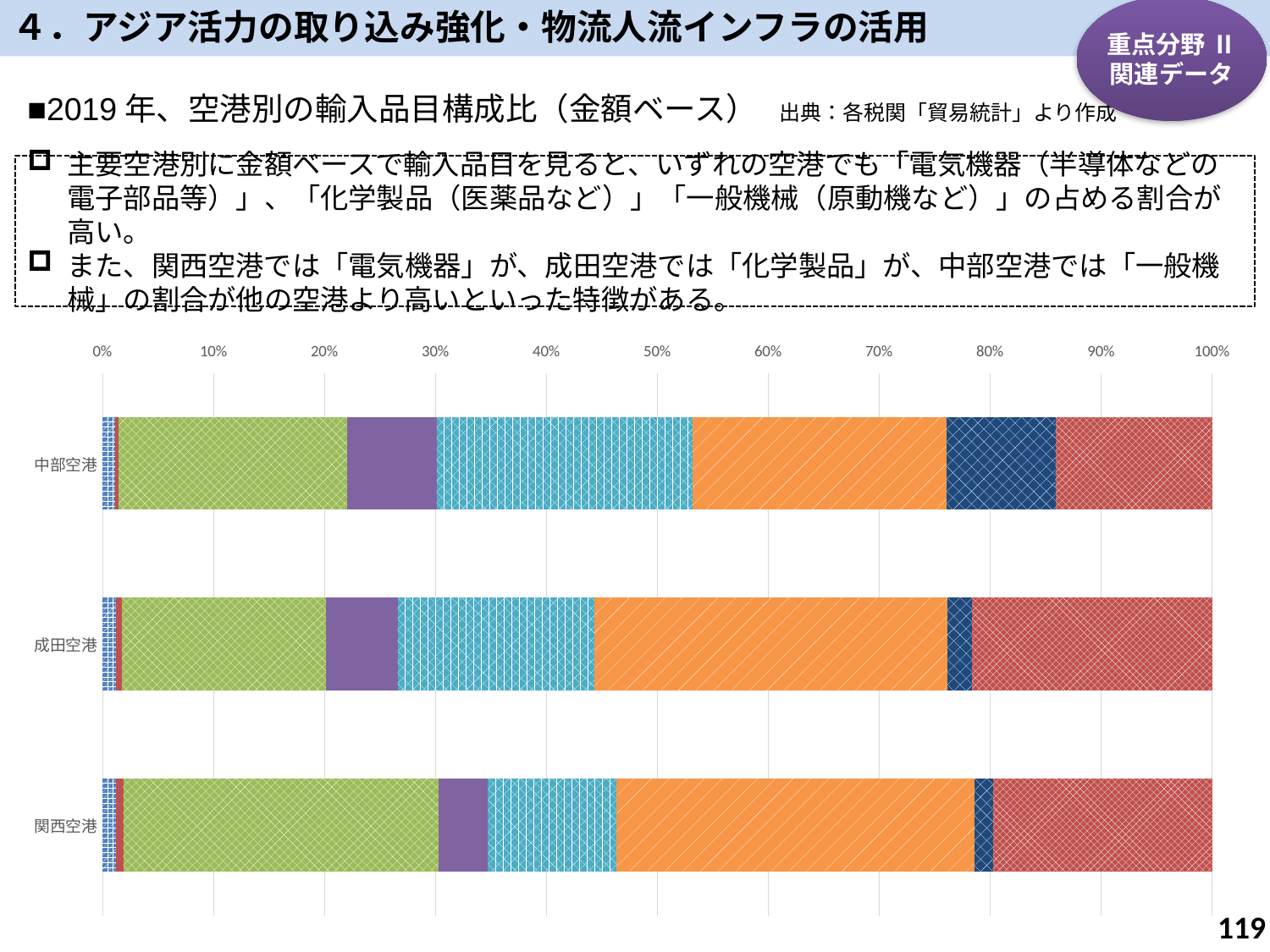

４．アジア活力の取り込み強化・物流人流インフラの活用
重点分野 Ⅱ
関連データ
■2019年、空港別の輸入品目構成比（金額ベース）　出典：各税関「貿易統計」より作成
主要空港別に金額ベースで輸入品目を見ると、いずれの空港でも「電気機器（半導体などの電子部品等）」、「化学製品（医薬品など）」「一般機械（原動機など）」の占める割合が高い。
また、関西空港では「電気機器」が、成田空港では「化学製品」が、中部空港では「一般機械」の割合が他の空港より高いといった特徴がある。

### Chart

| Category |   食料品 |   鉱物性燃料・原料品 |   化学製品 |   原料別製品 |   一般機械 |   電気機器 |   輸送用機器 |   その他 |
|---|---|---|---|---|---|---|---|---|
| 関西空港 | 0.011620384482641346 | 0.006795331390178587 | 0.2841901604488234 | 0.04470070462452355 | 0.11591463890827285 | 0.32256763463316446 | 0.016556786892018872 | 0.19765435862037692 |
| 成田空港 | 0.011056639471946125 | 0.005248445034877883 | 0.1711323887101797 | 0.060255178501512005 | 0.16520557012129689 | 0.2966518693542625 | 0.020509826307680966 | 0.2014715413339494 |
| 中部空港 | 0.010927142883132032 | 0.003614184146192651 | 0.2056225698125035 | 0.08085414561656422 | 0.23091797228921407 | 0.22896149479255132 | 0.09783679278527907 | 0.141265697674563 |
119